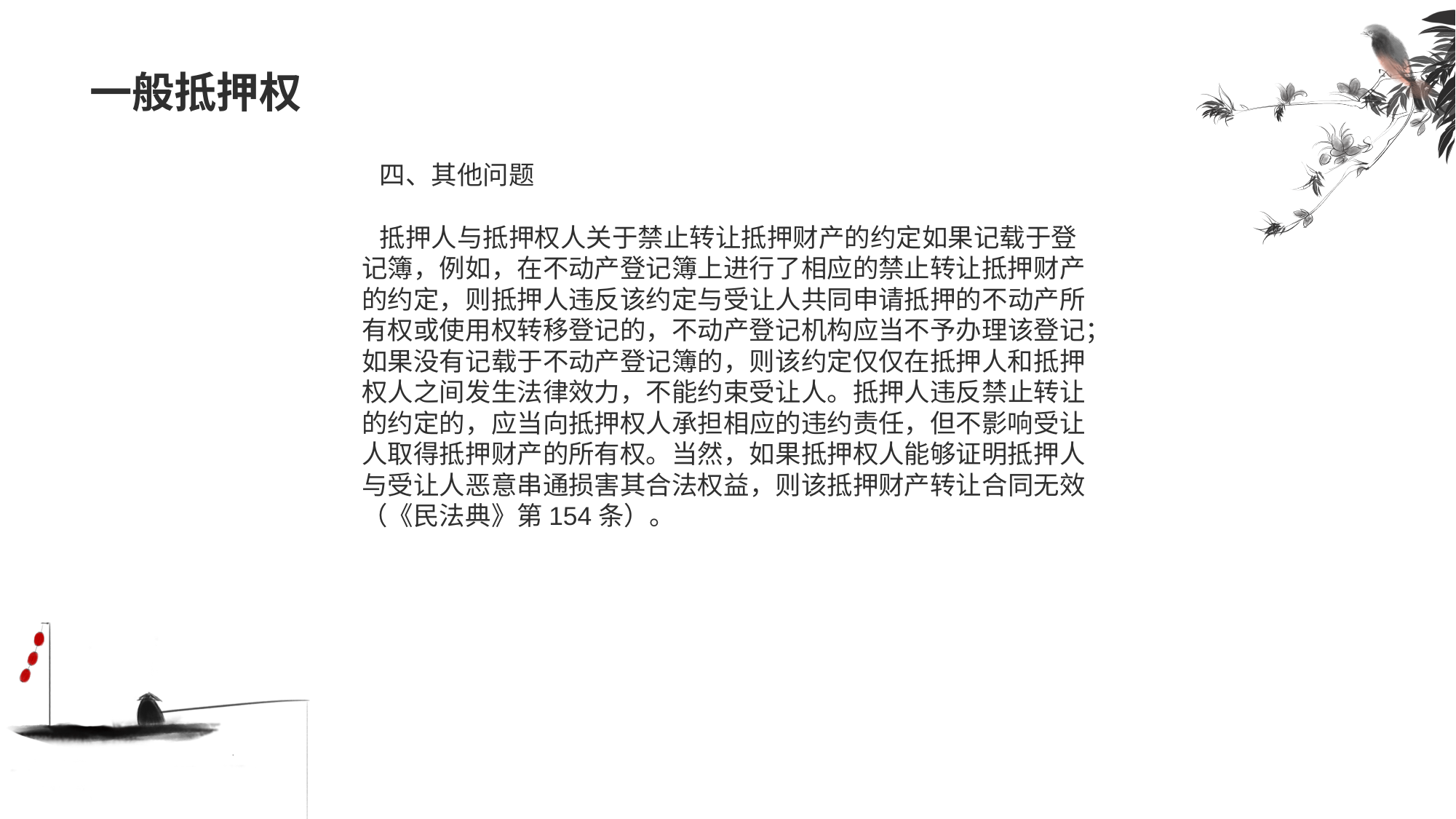

# 一般抵押权

  四、其他问题

  抵押人与抵押权人关于禁止转让抵押财产的约定如果记载于登记簿，例如，在不动产登记簿上进行了相应的禁止转让抵押财产的约定，则抵押人违反该约定与受让人共同申请抵押的不动产所有权或使用权转移登记的，不动产登记机构应当不予办理该登记；如果没有记载于不动产登记簿的，则该约定仅仅在抵押人和抵押权人之间发生法律效力，不能约束受让人。抵押人违反禁止转让的约定的，应当向抵押权人承担相应的违约责任，但不影响受让人取得抵押财产的所有权。当然，如果抵押权人能够证明抵押人与受让人恶意串通损害其合法权益，则该抵押财产转让合同无效（《民法典》第154条）。
131